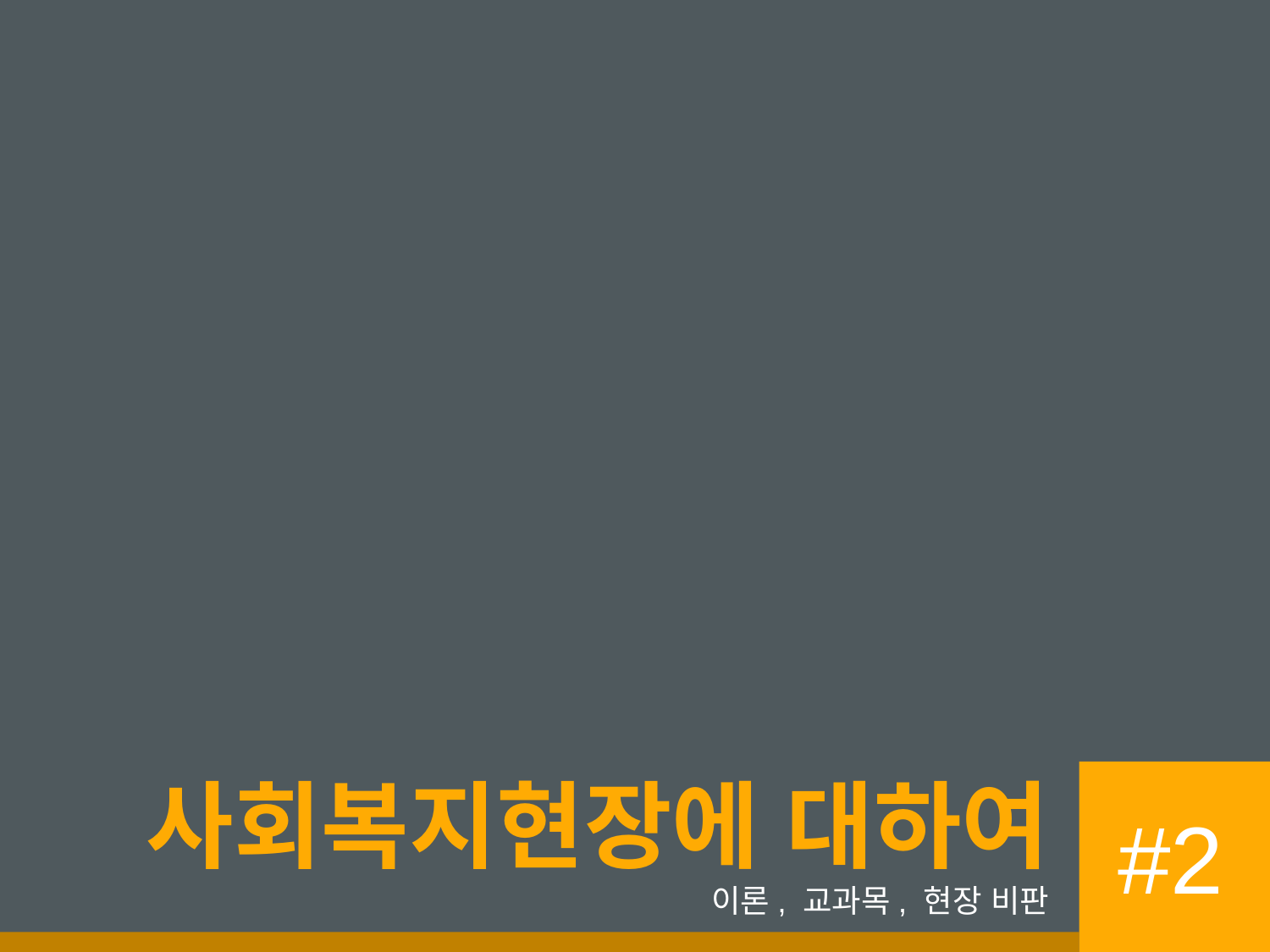

# 사회복지현장에 대하여

#2
이론, 교과목, 현장 비판